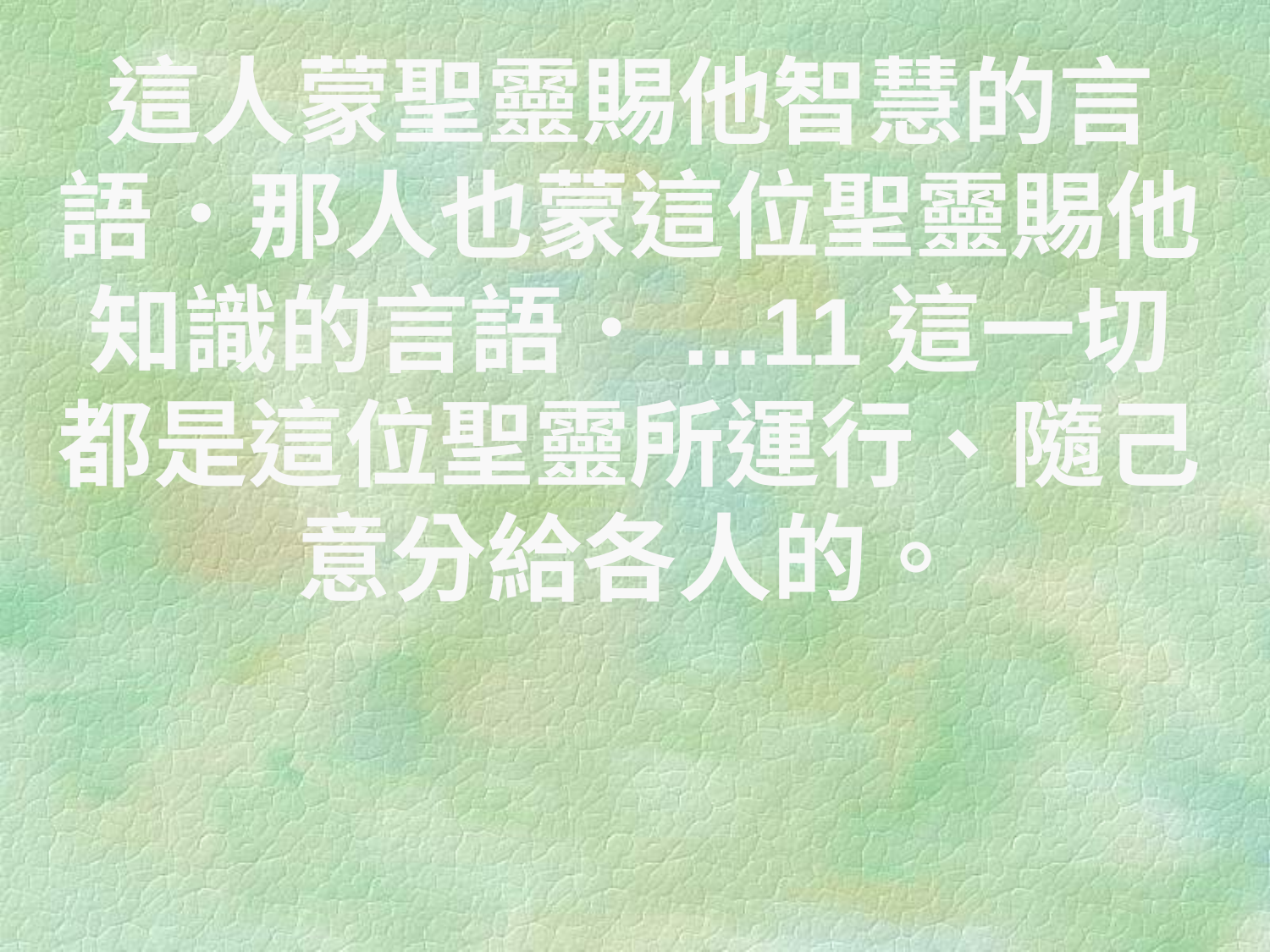

這人蒙聖靈賜他智慧的言語．那人也蒙這位聖靈賜他知識的言語．...11這一切都是這位聖靈所運行、隨己意分給各人的。